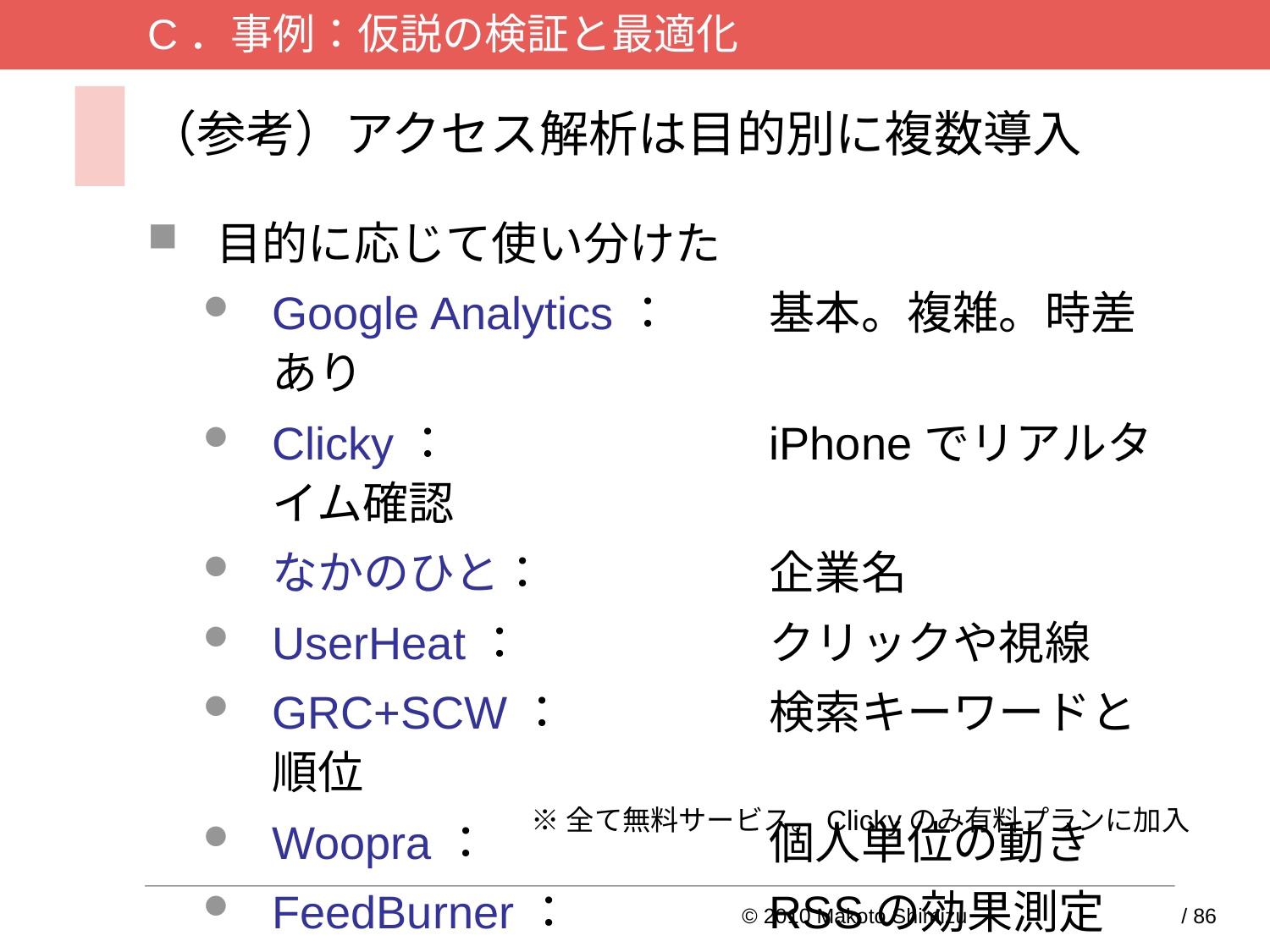

C．事例：仮説の検証と最適化
# （参考）アクセス解析は目的別に複数導入
目的に応じて使い分けた
Google Analytics：	基本。複雑。時差あり
Clicky：	iPhoneでリアルタイム確認
なかのひと：	企業名
UserHeat：	クリックや視線
GRC+SCW：	検索キーワードと順位
Woopra：	個人単位の動き
FeedBurner：	RSSの効果測定
※全て無料サービス。Clickyのみ有料プランに加入
© 2010 Makoto Shimizu	68